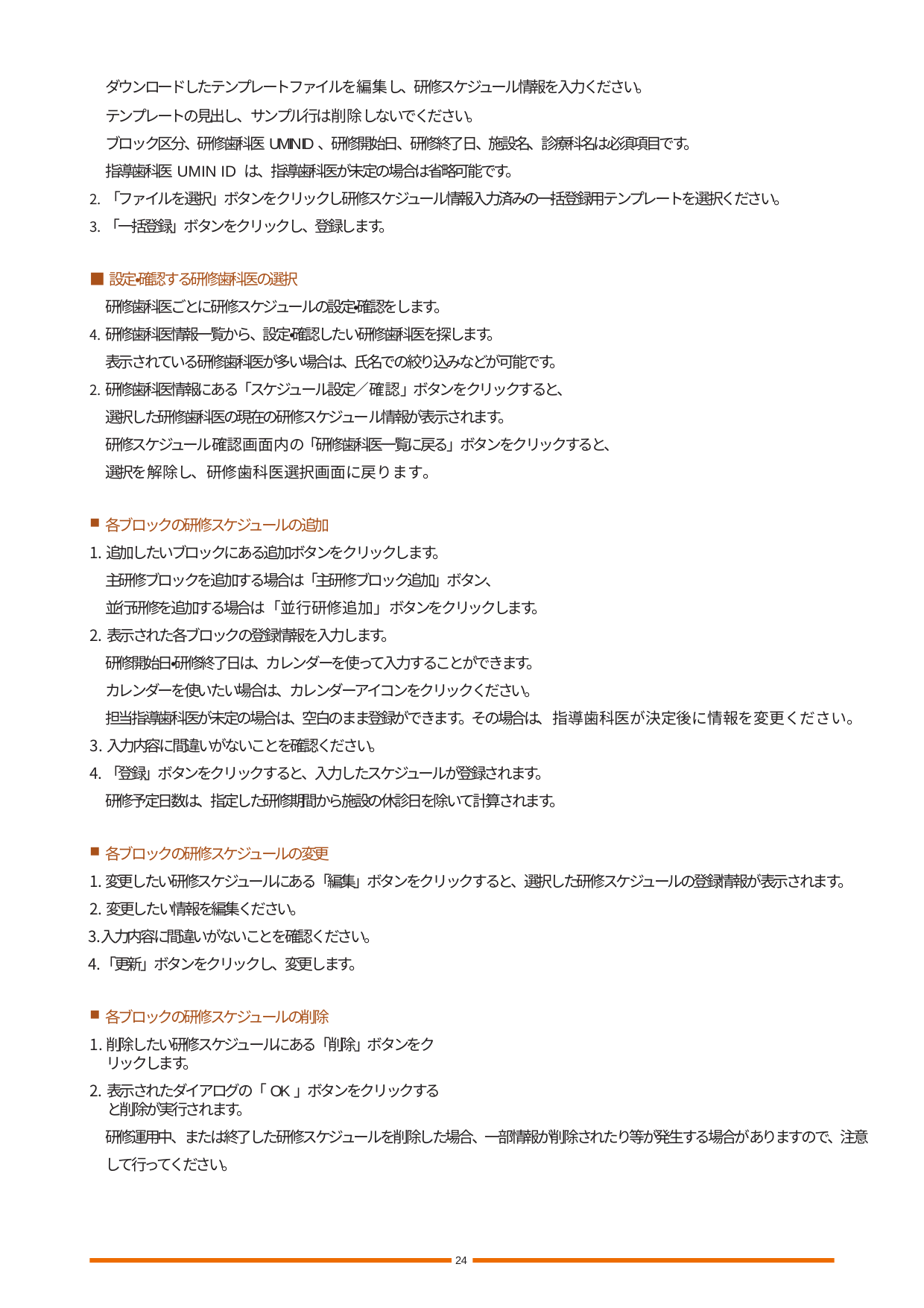

ダウンロードしたテンプレートファイルを編集し、研修スケジュール情報を入力ください。
テンプレートの見出し、 サンプル行は削除しないでください。
ブロック区分、研修歯科医UMIN ID、研修開始日、研修終了日、施設名、診療科名は必須項目です。
指導歯科医UMIN ID は、指導歯科医が未定の場合は省略可能です。
「ファイルを選択」ボタンをクリックし研修スケジュール情報入力済みの一括登録用テンプレートを選択ください。
「一括登録」ボタンをクリックし、登録します。

■設定・確認する研修歯科医の選択
研修歯科医ごとに研修スケジュールの設定・確認をします。
研修歯科医情報一覧から、設定・確認したい研修歯科医を探します。
表示されている研修歯科医が多い場合は、氏名での絞り込みなどが可能です。
研修歯科医情報にある「スケジュール設定／確認」ボタンをクリックすると、
選択した研修歯科医の現在の研修スケジュー ル情報が表示されます。
研修スケジュール確認画面内の「研修歯科医一覧に戻る」ボタンをクリックすると、
選択を解除し、研修歯科医選択画面に戻ります。

各ブロックの研修スケジュールの追加
追加したいブロックにある追加ボタンをクリックします。
主研修ブロックを追加する場合は「主研修ブロック追加」ボタン、
並行研修を追加する場合は「並行研修追加」ボタンをクリックします。
表示された各ブロックの登録情報を入力します。
研修開始日・研修終了日は、カレンダーを使って入力することができます。
カレンダーを使いたい場合は、カレンダーアイコンをクリックください。
担当指導歯科医が未定の場合は、空白のまま登録ができます。その場合は、指導歯科医が決定後に情報を変更ください。
入力内容に間違いがないことを確認ください。
「登録」ボタンをクリックすると、入力したスケジュールが登録されます。
研修予定日数は、指定した研修期間から施設の休診日を除いて計算されます。

各ブロックの研修スケジュールの変更
変更したい研修スケジュールにある「編集」ボタンをクリックすると、選択した研修スケジュールの登録情報が 表示されます。
変更したい情報を編集ください。
入力内容に間違いがないことを確認ください。
「更新」ボタンをクリックし、変更します。

各ブロックの研修スケジュールの削除
削除したい研修スケジュールにある「削除」ボタンをクリックします。
表示されたダイアログの「OK」ボタンをクリックすると削除が実行されます。
研修運用中、または終了した研修スケジュールを削除した場合、一部情報が削除されたり等が発生する場合が ありますので、注意して行ってください。
24